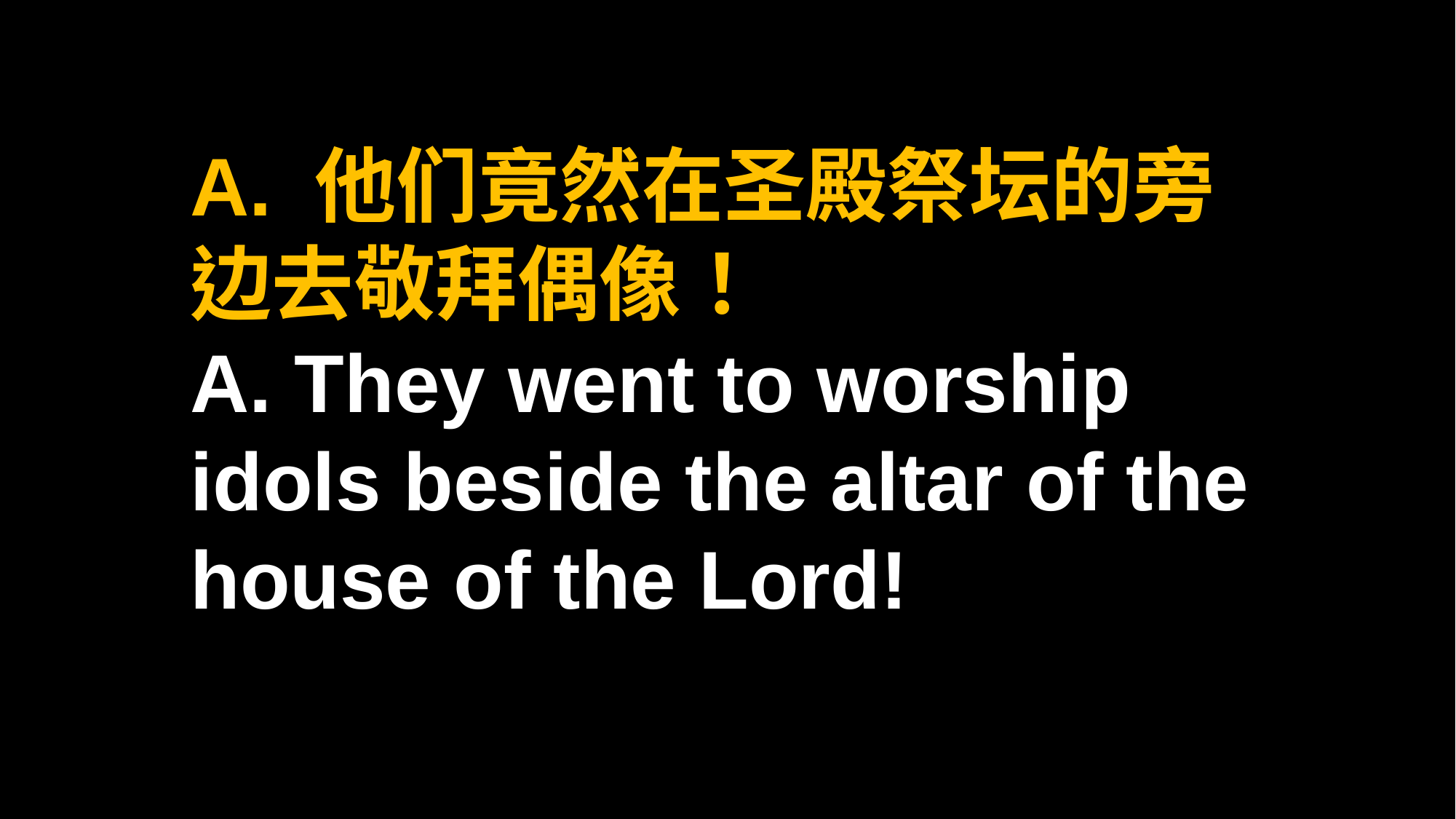

A. 他们竟然在圣殿祭坛的旁边去敬拜偶像！
A. They went to worship idols beside the altar of the house of the Lord!